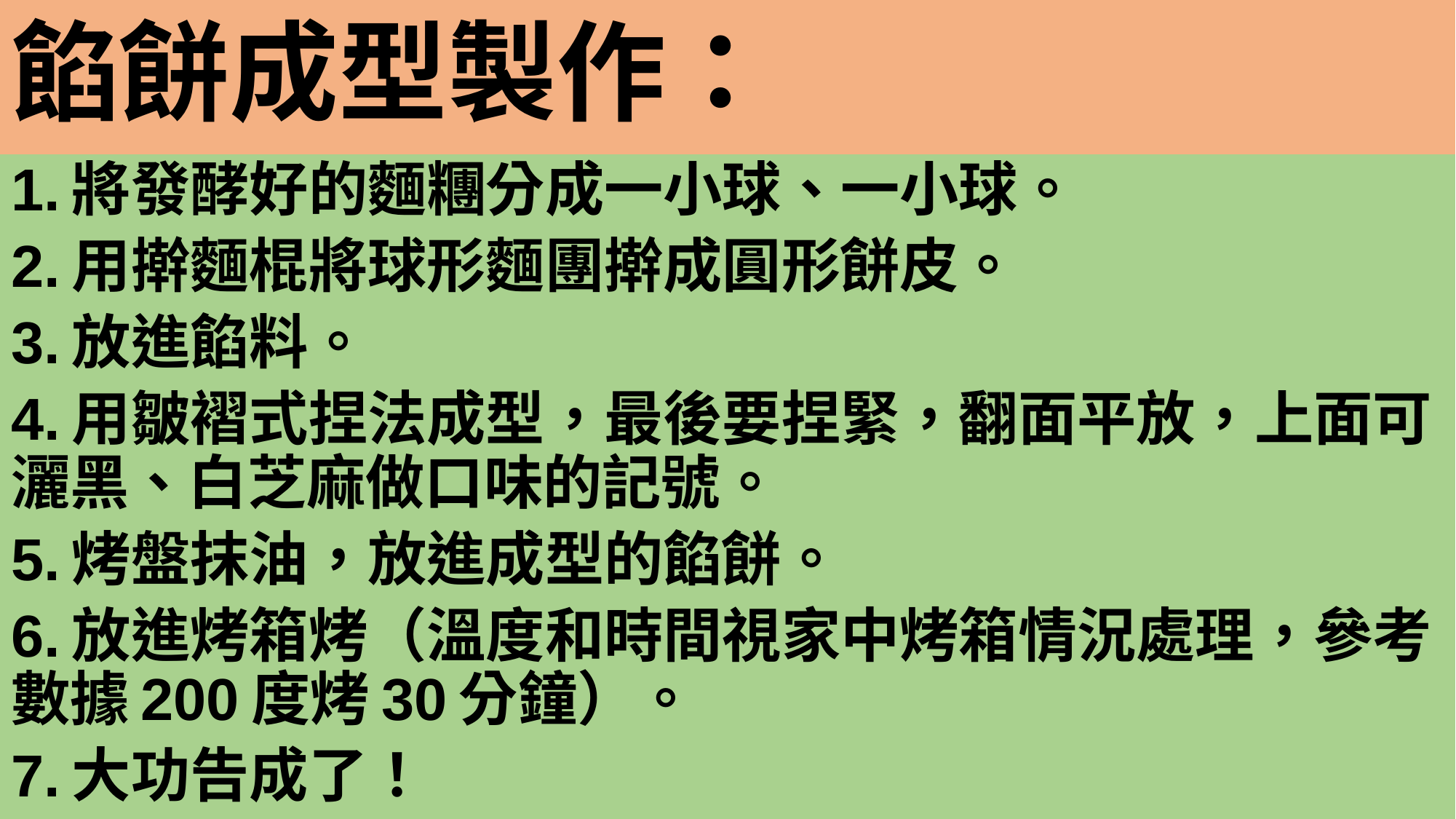

# 餡餅成型製作：
1.將發酵好的麵糰分成一小球、一小球。
2.用擀麵棍將球形麵團擀成圓形餅皮。
3.放進餡料。
4.用皺褶式捏法成型，最後要捏緊，翻面平放，上面可灑黑、白芝麻做口味的記號。
5.烤盤抹油，放進成型的餡餅。
6.放進烤箱烤（溫度和時間視家中烤箱情況處理，參考數據200度烤30分鐘）。
7.大功告成了！